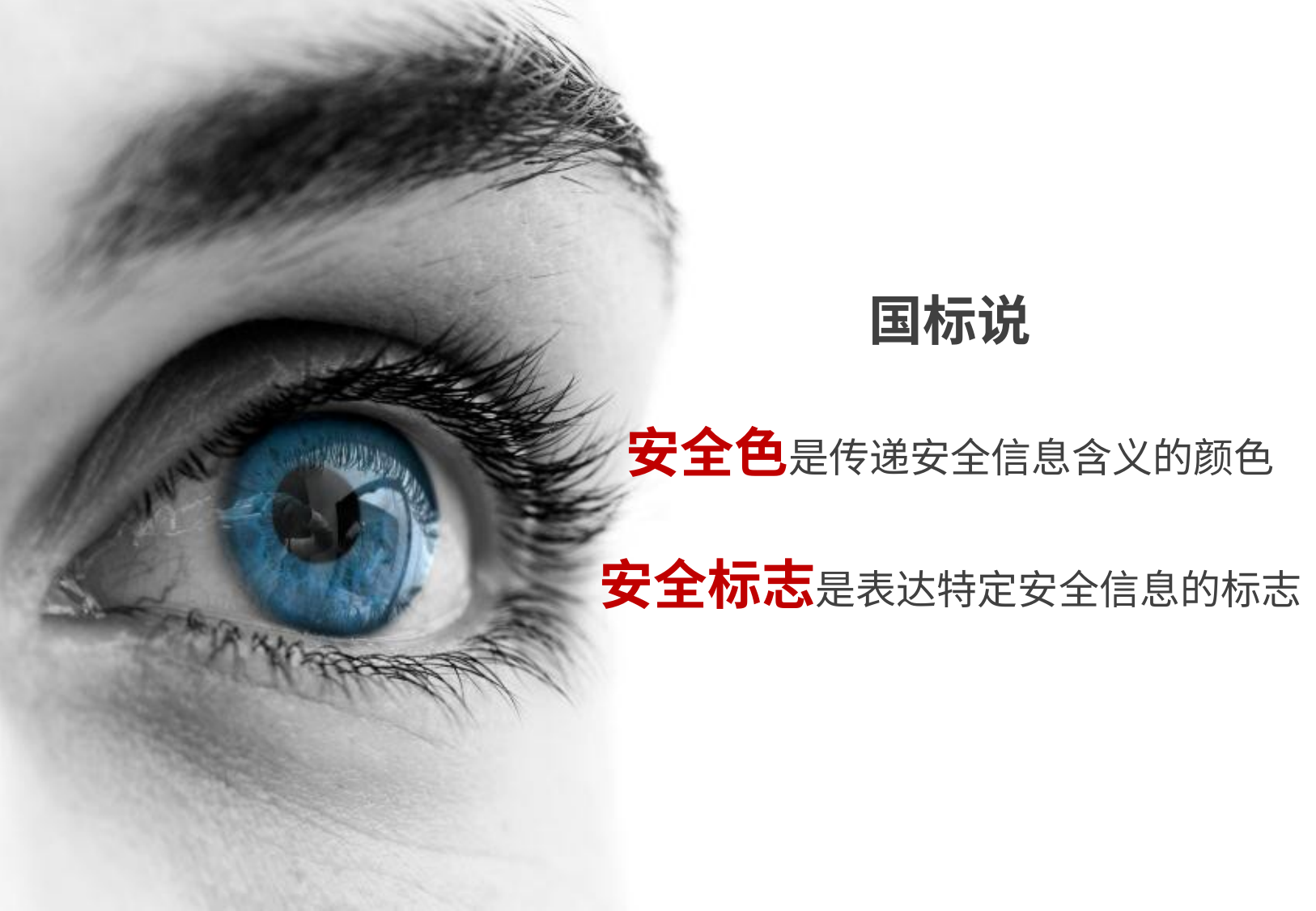

国标说

安全色是传递安全信息含义的颜色

安全标志是表达特定安全信息的标志